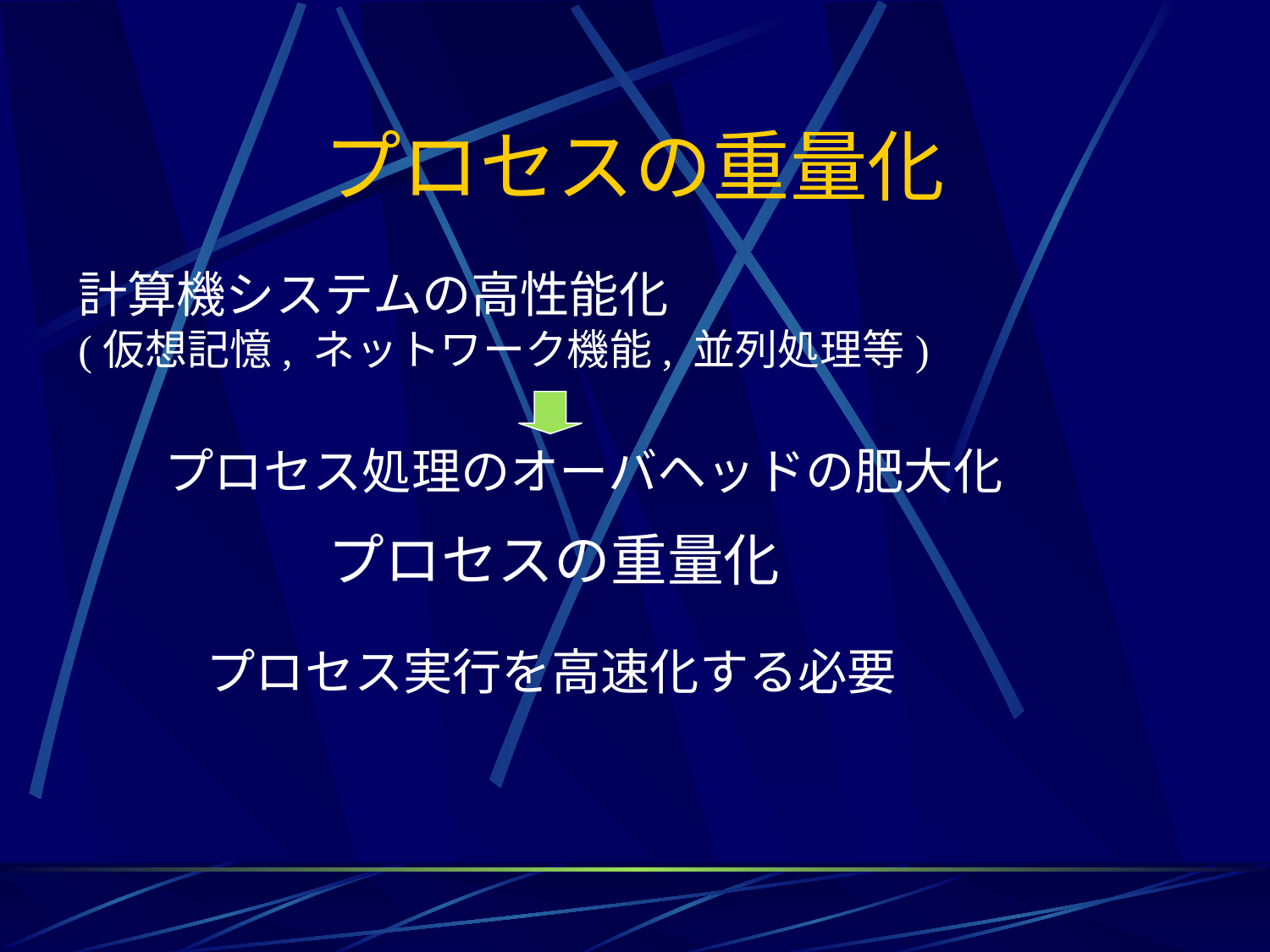

# プロセスの重量化
計算機システムの高性能化
(仮想記憶, ネットワーク機能, 並列処理等)

プロセス処理のオーバヘッドの肥大化
プロセスの重量化
プロセス実行を高速化する必要